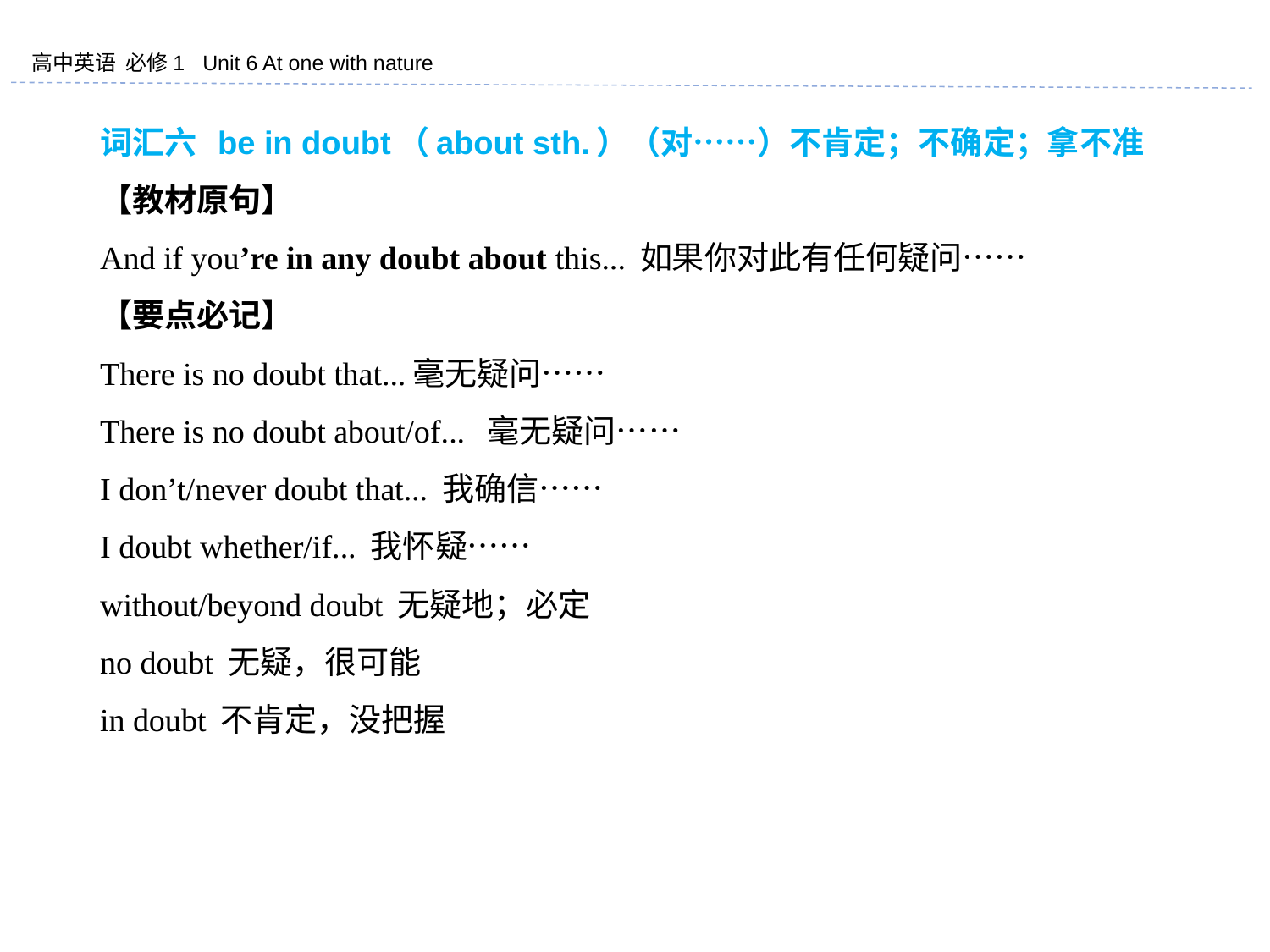

词汇六  be in doubt（about sth.）（对……）不肯定；不确定；拿不准
【教材原句】
And if you’re in any doubt about this... 如果你对此有任何疑问……
【要点必记】
There is no doubt that...毫无疑问……
There is no doubt about/of...  毫无疑问……
I don’t/never doubt that... 我确信……
I doubt whether/if... 我怀疑……
without/beyond doubt 无疑地；必定
no doubt 无疑，很可能
in doubt 不肯定，没把握